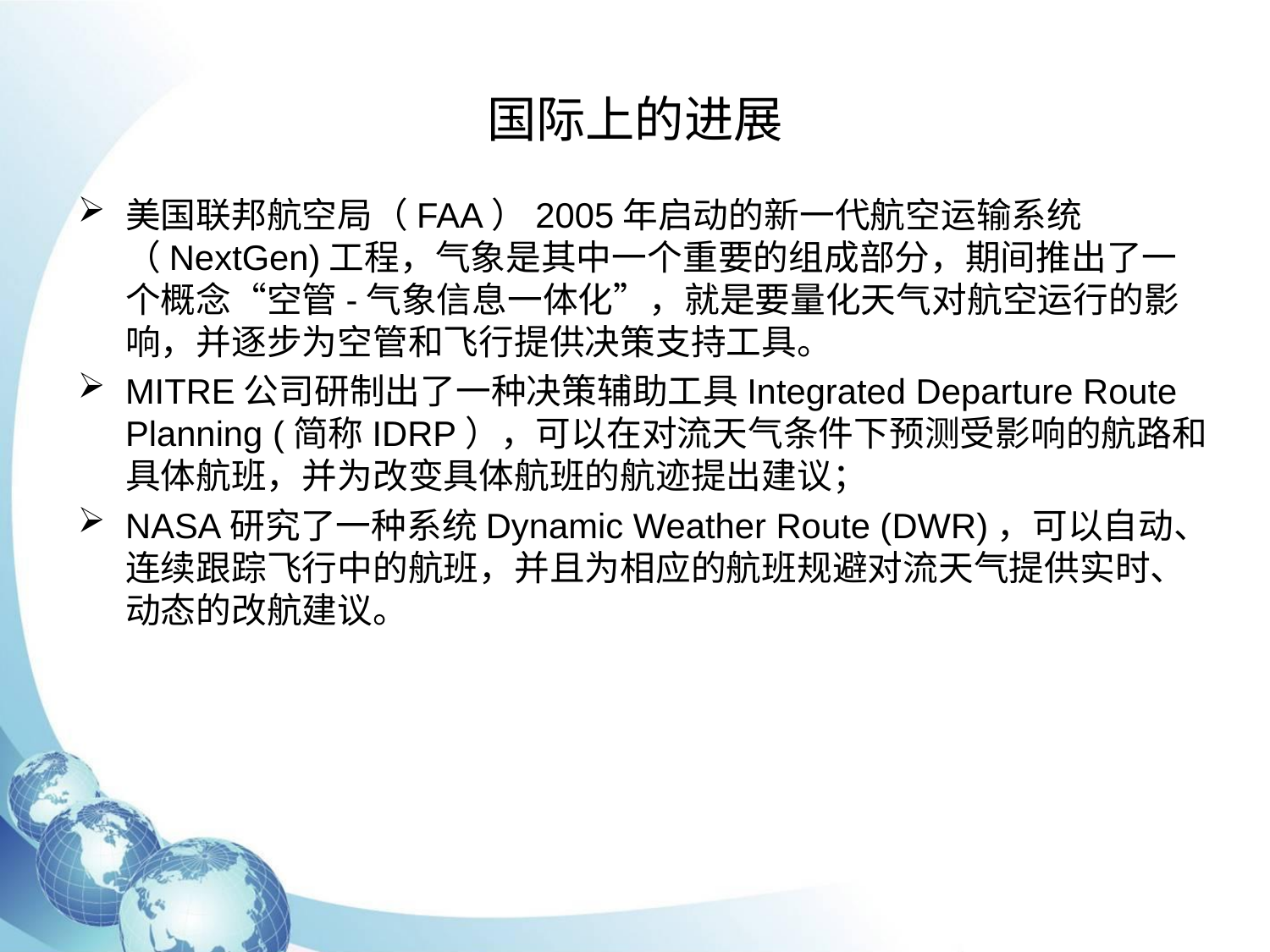

# 国际上的进展
美国联邦航空局（FAA）2005年启动的新一代航空运输系统（NextGen)工程，气象是其中一个重要的组成部分，期间推出了一个概念“空管-气象信息一体化”，就是要量化天气对航空运行的影响，并逐步为空管和飞行提供决策支持工具。
MITRE公司研制出了一种决策辅助工具Integrated Departure Route Planning (简称IDRP），可以在对流天气条件下预测受影响的航路和具体航班，并为改变具体航班的航迹提出建议；
NASA研究了一种系统Dynamic Weather Route (DWR)，可以自动、连续跟踪飞行中的航班，并且为相应的航班规避对流天气提供实时、动态的改航建议。